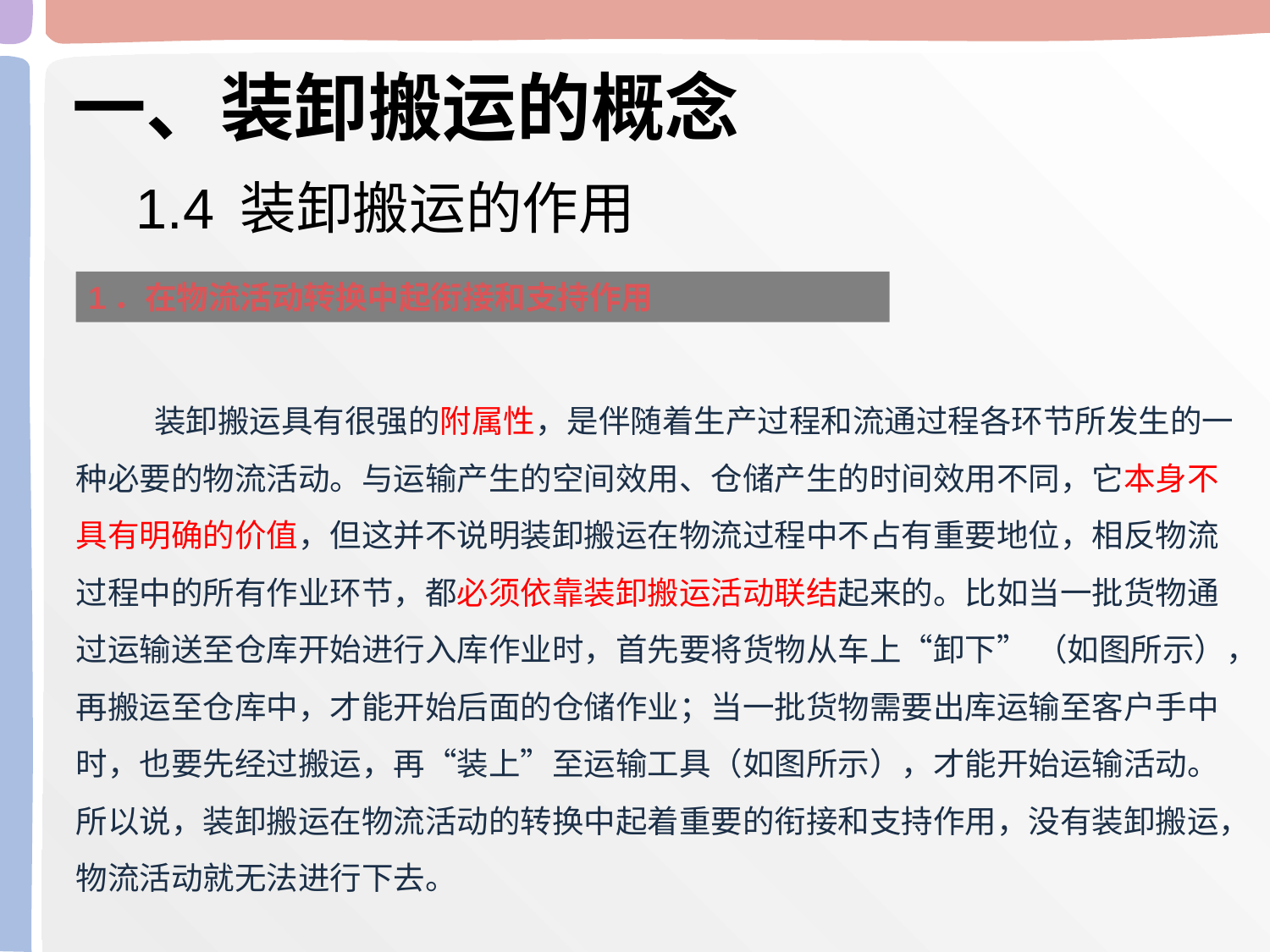

一、装卸搬运的概念
1.4  装卸搬运的作用
1．在物流活动转换中起衔接和支持作用
 装卸搬运具有很强的附属性，是伴随着生产过程和流通过程各环节所发生的一种必要的物流活动。与运输产生的空间效用、仓储产生的时间效用不同，它本身不具有明确的价值，但这并不说明装卸搬运在物流过程中不占有重要地位，相反物流过程中的所有作业环节，都必须依靠装卸搬运活动联结起来的。比如当一批货物通过运输送至仓库开始进行入库作业时，首先要将货物从车上“卸下” （如图所示），再搬运至仓库中，才能开始后面的仓储作业；当一批货物需要出库运输至客户手中时，也要先经过搬运，再“装上”至运输工具（如图所示），才能开始运输活动。所以说，装卸搬运在物流活动的转换中起着重要的衔接和支持作用，没有装卸搬运，物流活动就无法进行下去。